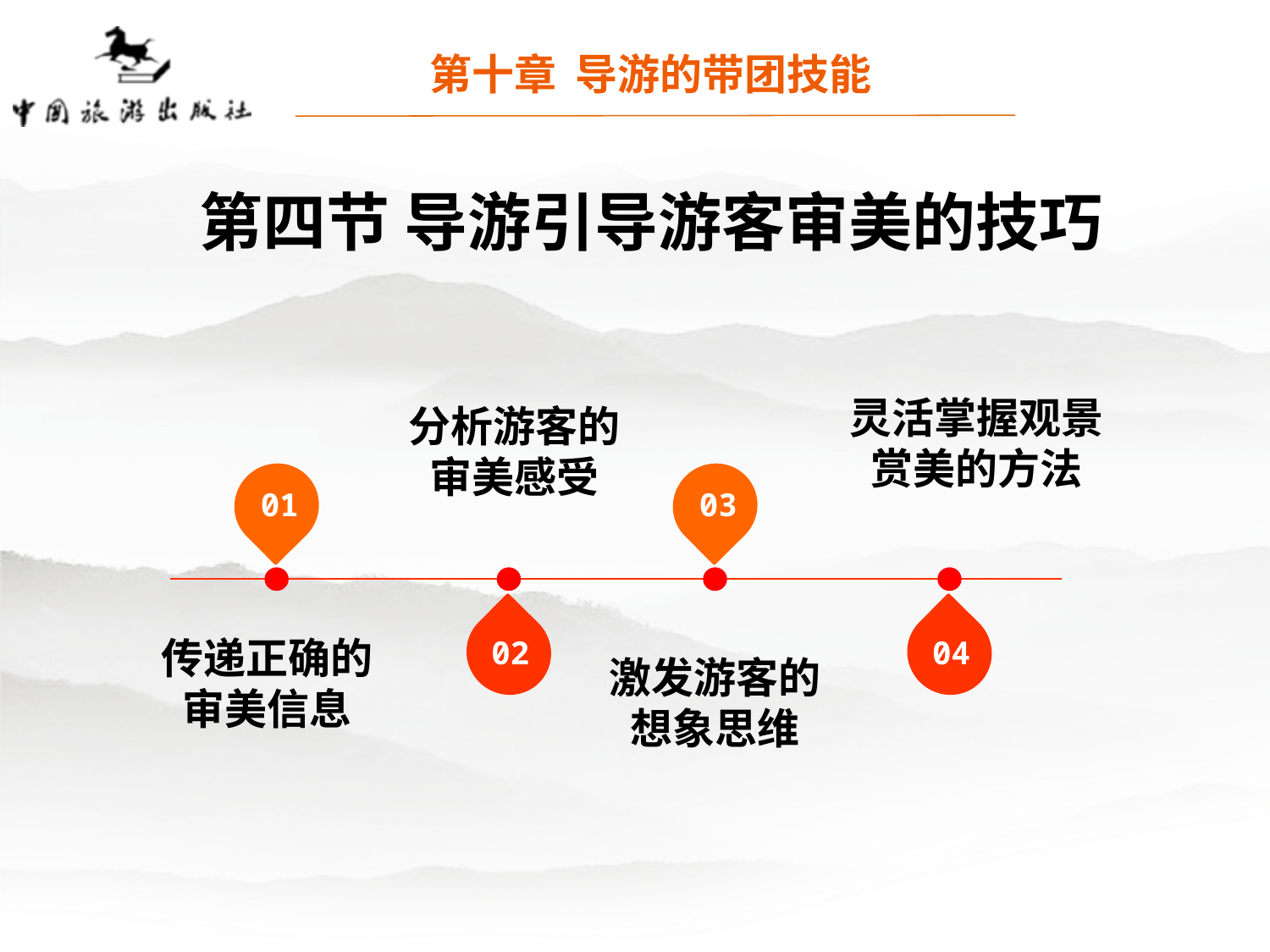

第十章  导游的带团技能
第四节 导游引导游客审美的技巧
灵活掌握观景赏美的方法
分析游客的审美感受

01

03

02

04

传递正确的审美信息
激发游客的想象思维